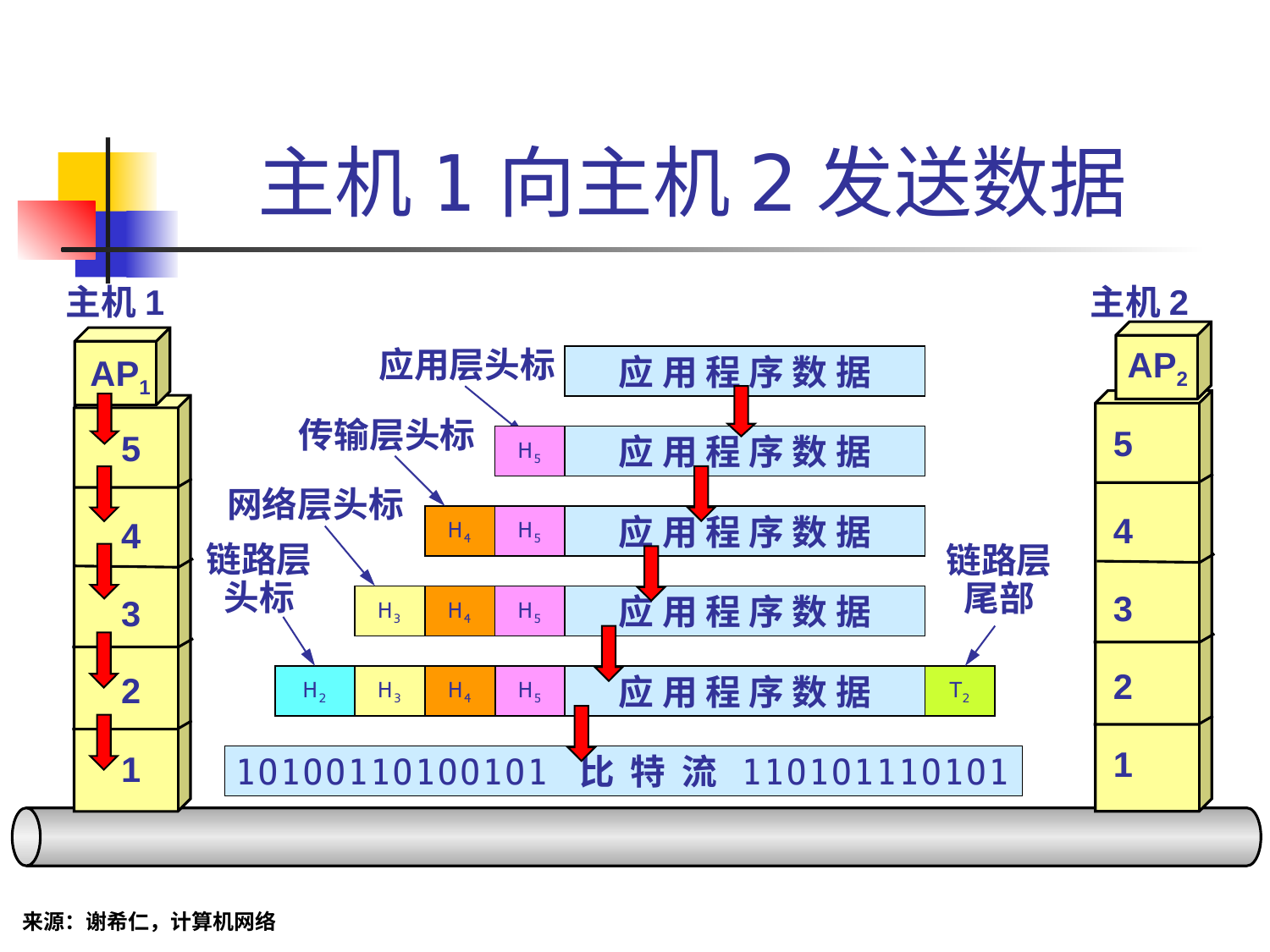

# 主机 1 向主机 2 发送数据

主机 1
主机 2

应用层头标

H5
AP2
AP1
应 用 程 序 数 据

传输层头标

H4
5
5
应 用 程 序 数 据

网络层头标

H3

4
H5
应 用 程 序 数 据
4
链路层
头标

H2
链路层
尾部

T2

3
3
H4
H5
应 用 程 序 数 据

2
2
H3
H4
H5
应 用 程 序 数 据

1
1
10100110100101  比  特  流  110101110101
来源：谢希仁，计算机网络